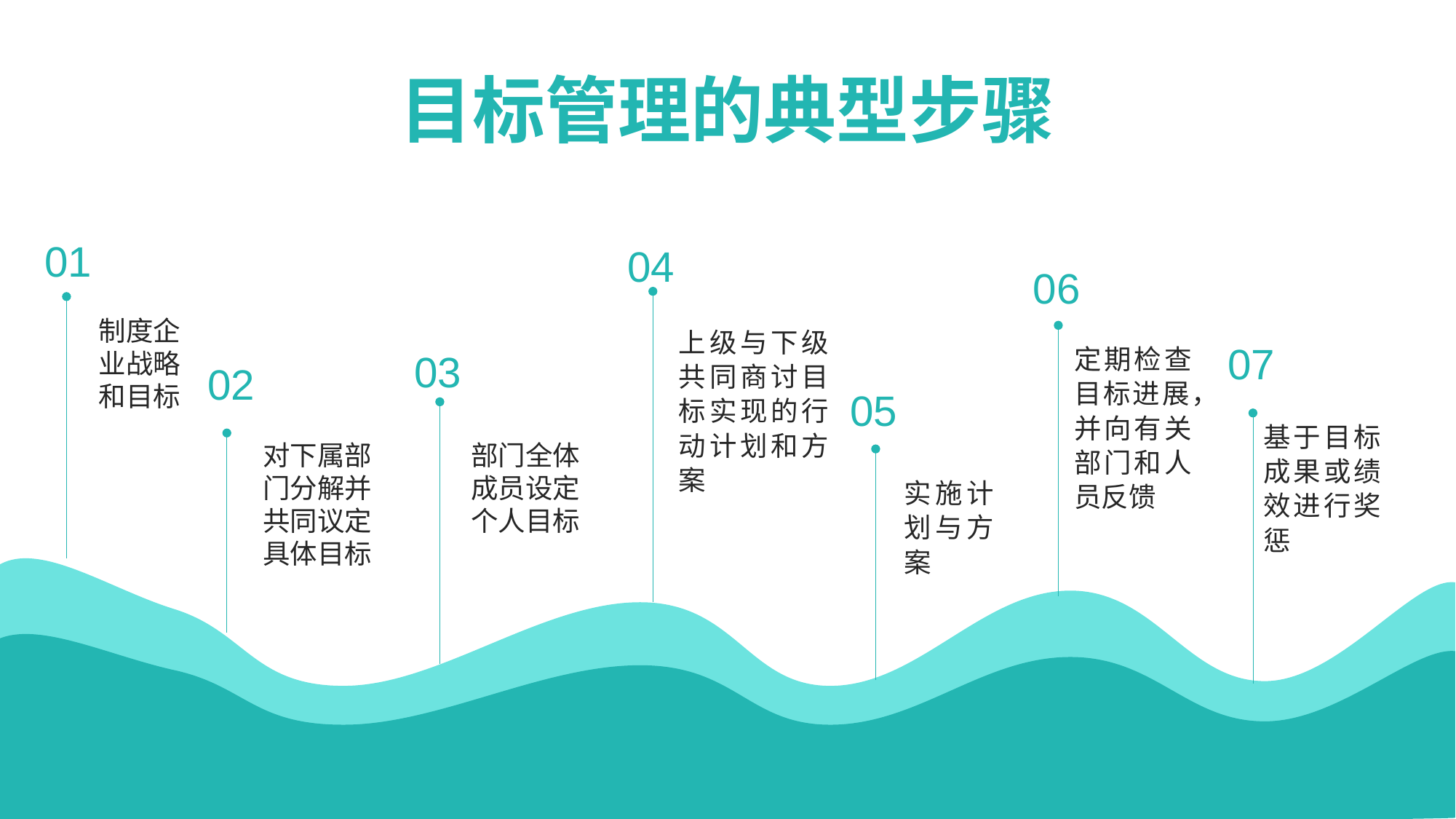

目标管理的典型步骤
01
04
06
制度企业战略和目标
上级与下级共同商讨目标实现的行动计划和方案
07
定期检查目标进展，并向有关部门和人员反馈
03
02
05
基于目标成果或绩效进行奖惩
对下属部门分解并共同议定具体目标
部门全体成员设定个人目标
实施计划与方案